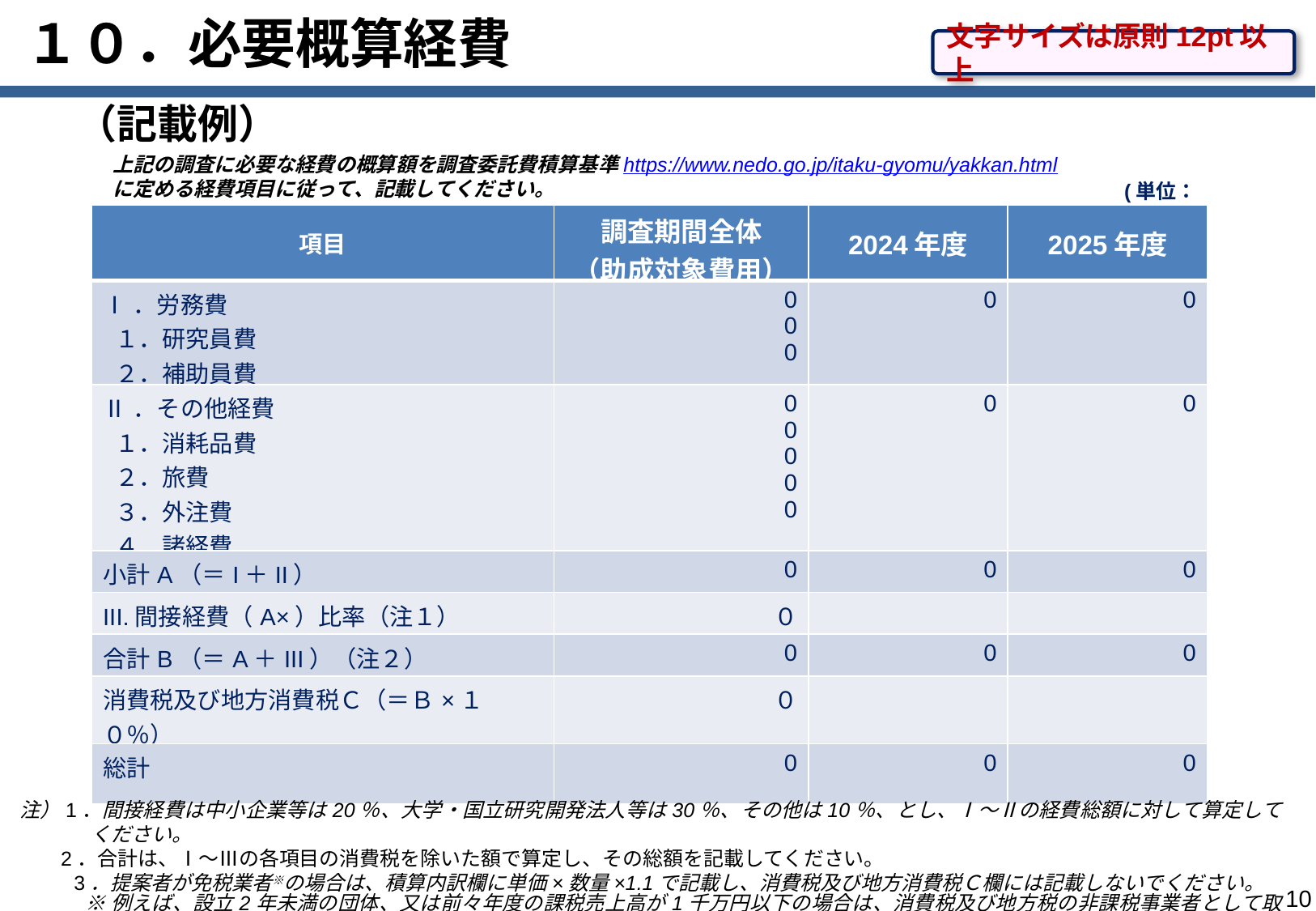

# １０．必要概算経費
文字サイズは原則12pt以上
（記載例）
上記の調査に必要な経費の概算額を調査委託費積算基準https://www.nedo.go.jp/itaku-gyomu/yakkan.html
に定める経費項目に従って、記載してください。
(単位：円)
| 項目 | 調査期間全体 （助成対象費用） | 2024年度 | 2025年度 |
| --- | --- | --- | --- |
| Ⅰ．労務費 １．研究員費 ２．補助員費 | 0 0 0 | 0 | 0 |
| Ⅱ．その他経費 １．消耗品費 ２．旅費 ３．外注費 ４．諸経費 | 0 0 0 0 0 | 0 | 0 |
| 小計A（＝I＋II） | 0 | 0 | 0 |
| III.間接経費（A×）比率（注１） | ０ |  |  |
| 合計B（＝A＋III）（注２） | 0 | 0 | 0 |
| 消費税及び地方消費税Ｃ（＝Ｂ×１０％） | ０ |  |  |
| 総計 | 0 | 0 | 0 |
注）1．間接経費は中小企業等は20％、大学・国立研究開発法人等は30％、その他は10％、とし、Ⅰ～Ⅱの経費総額に対して算定してください。
 2．合計は、Ⅰ～Ⅲの各項目の消費税を除いた額で算定し、その総額を記載してください。
　　  3．提案者が免税業者※の場合は、積算内訳欄に単価×数量×1.1で記載し、消費税及び地方消費税Ｃ欄には記載しないでください。
 ※例えば、設立2年未満の団体、又は前々年度の課税売上高が1千万円以下の場合は、消費税及び地方税の非課税事業者として取り扱われます。
10